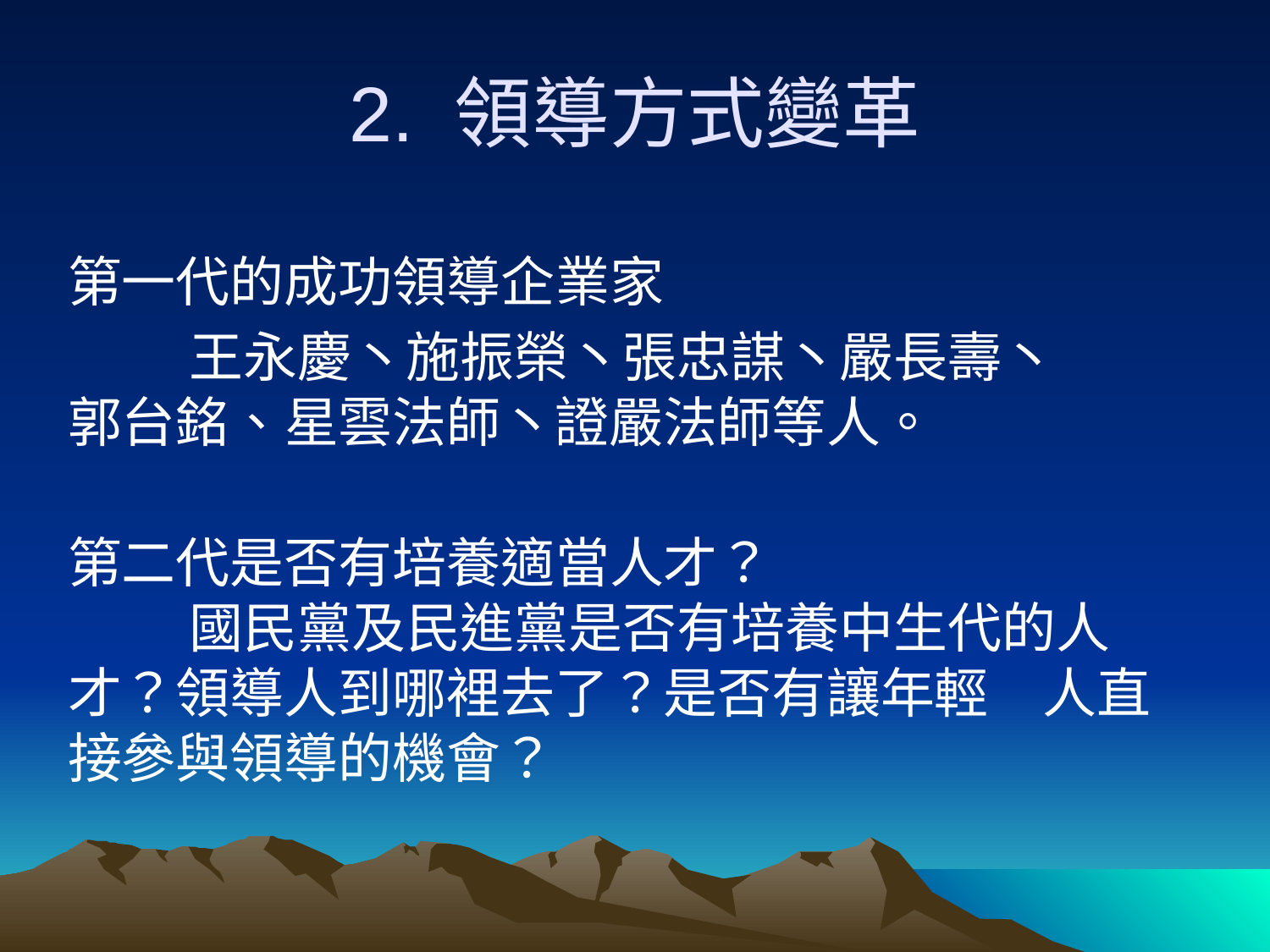

# 2. 領導方式變革
第一代的成功領導企業家
	王永慶丶施振榮丶張忠謀丶嚴長壽丶	郭台銘、星雲法師丶證嚴法師等人。
第二代是否有培養適當人才？
	國民黨及民進黨是否有培養中生代的人	才？領導人到哪裡去了？是否有讓年輕	人直接參與領導的機會？